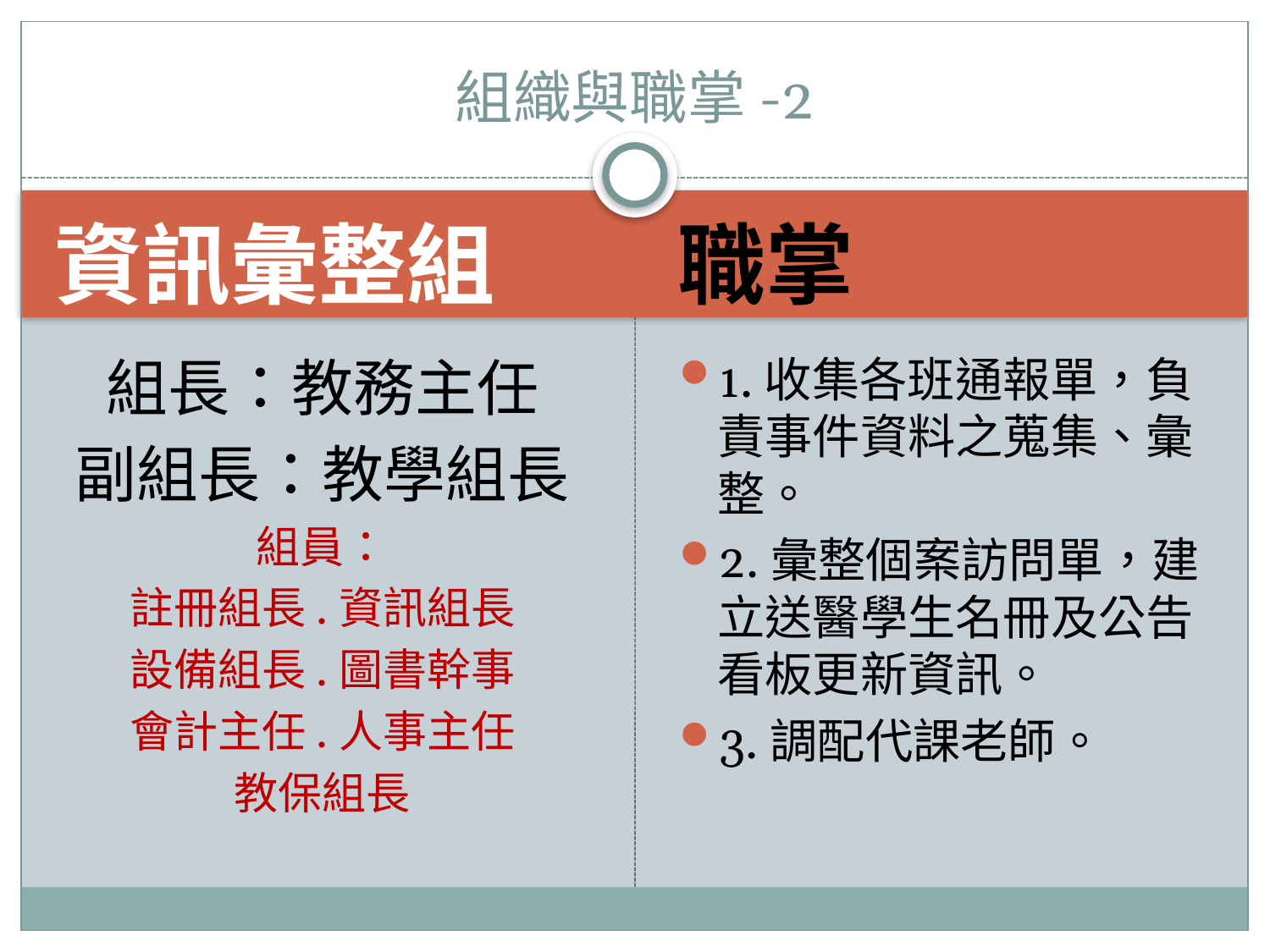

# 組織與職掌-2
資訊彙整組
職掌
組長：教務主任
副組長：教學組長
組員：
註冊組長.資訊組長
設備組長.圖書幹事
會計主任.人事主任
教保組長

1.收集各班通報單，負責事件資料之蒐集、彙整。
2.彙整個案訪問單，建立送醫學生名冊及公告看板更新資訊。
3.調配代課老師。